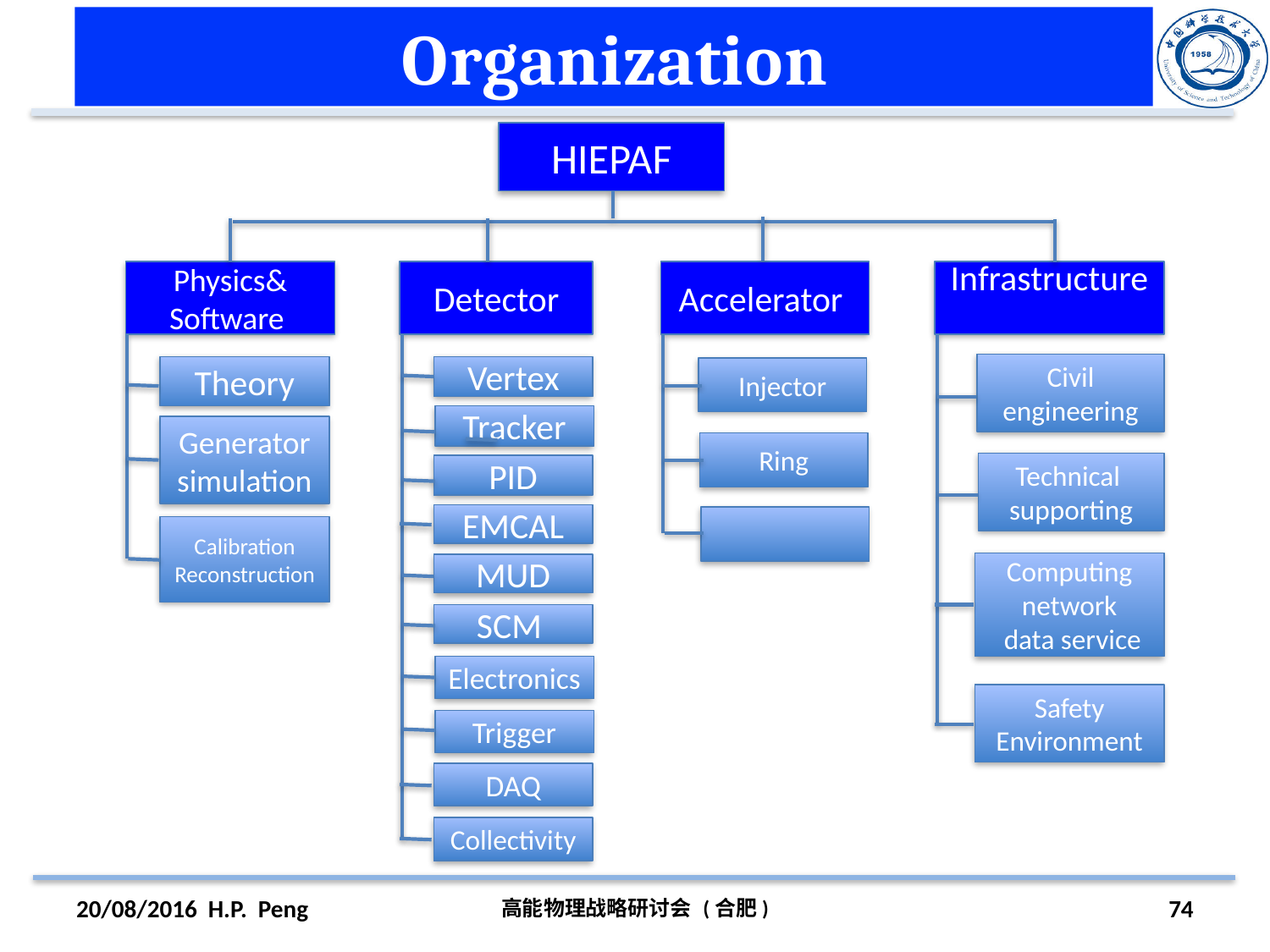

# Organization
HIEPAF
Physics&
Software
Detector
Accelerator
Injector
Ring

Infrastructure
Civil
engineering
Technical
supporting
Computing network
 data service
Safety
Environment
Theory
Vertex
Tracker
Generator simulation
PID
EMCAL
Calibration
Reconstruction
MUD
SCM
Electronics
Trigger
DAQ
Collectivity
20/08/2016  H.P.  Peng
高能物理战略研讨会 (合肥)
74